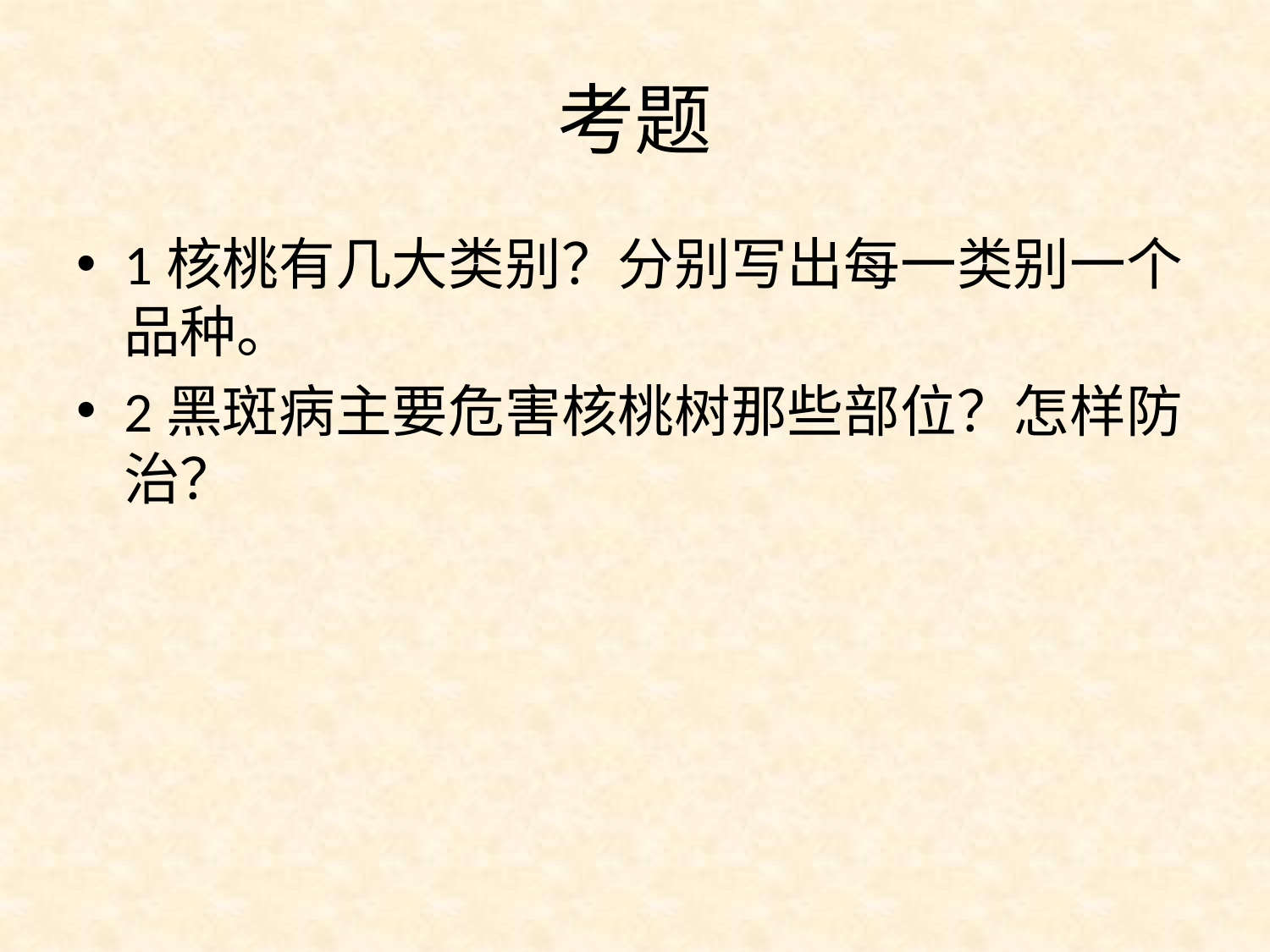

# 考题
1核桃有几大类别？分别写出每一类别一个品种。
2黑斑病主要危害核桃树那些部位？怎样防治？